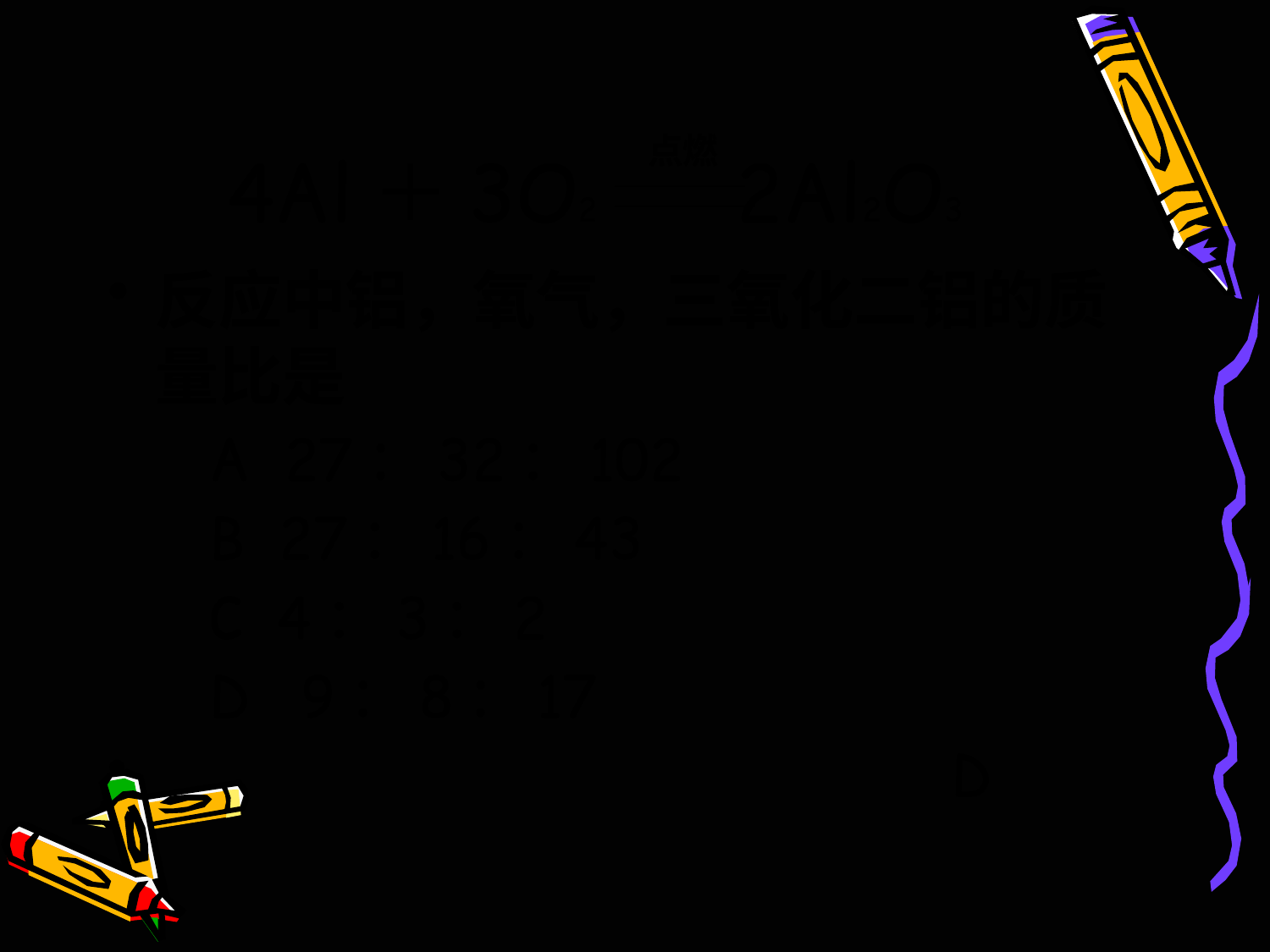

# 4Al＋3O2      2Al2O3
点燃

反应中铝，氧气，三氧化二铝的质量比是
      A  27：32：102
      B  27：16：43
      C  4：3：2
      D   9：8：17
                                               D